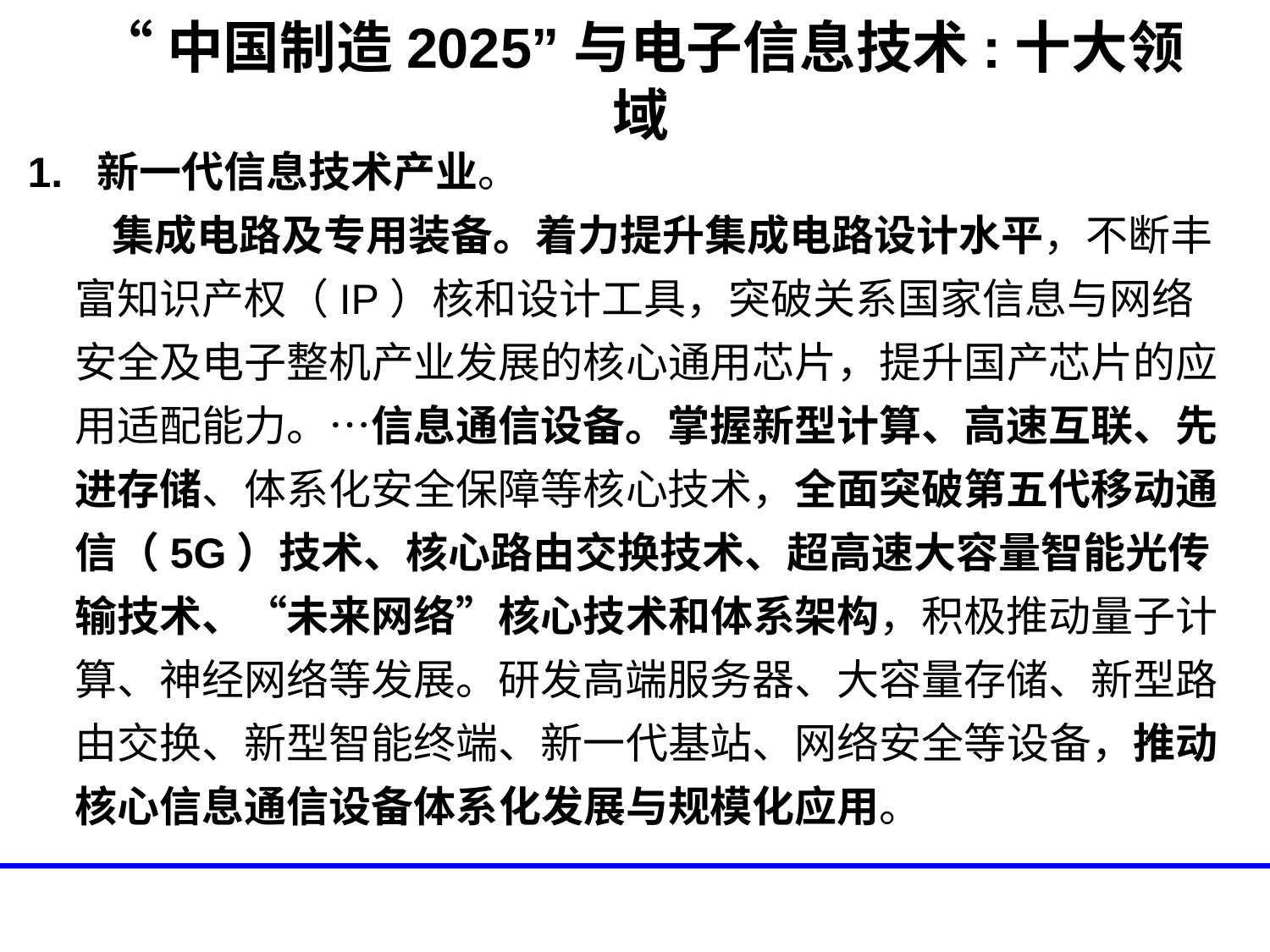

“中国制造2025”与电子信息技术:十大领域
1.  新一代信息技术产业。
　　集成电路及专用装备。着力提升集成电路设计水平，不断丰富知识产权（IP）核和设计工具，突破关系国家信息与网络安全及电子整机产业发展的核心通用芯片，提升国产芯片的应用适配能力。…信息通信设备。掌握新型计算、高速互联、先进存储、体系化安全保障等核心技术，全面突破第五代移动通信（5G）技术、核心路由交换技术、超高速大容量智能光传输技术、“未来网络”核心技术和体系架构，积极推动量子计算、神经网络等发展。研发高端服务器、大容量存储、新型路由交换、新型智能终端、新一代基站、网络安全等设备，推动核心信息通信设备体系化发展与规模化应用。